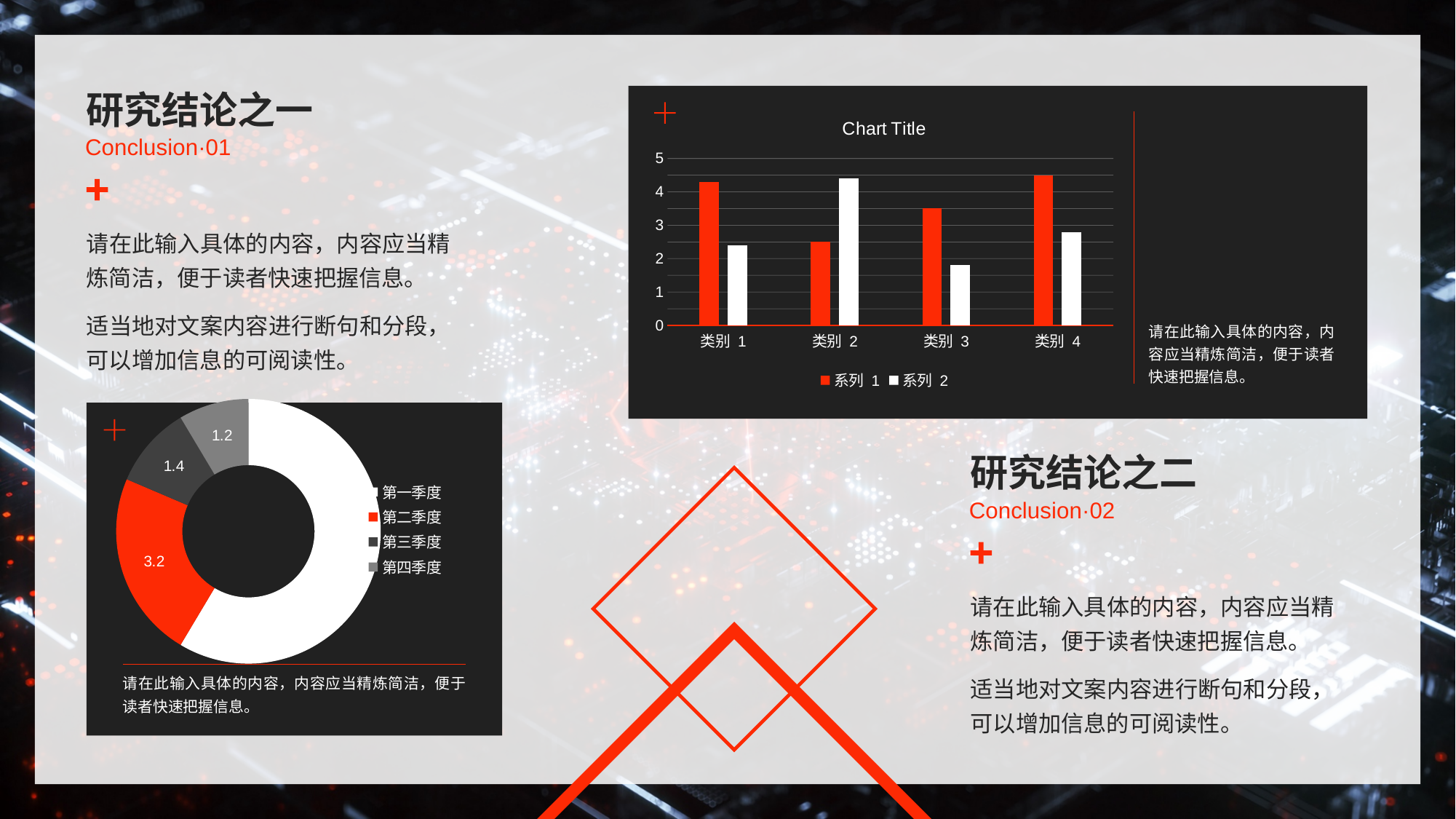

研究结论之一

### Chart:

| Category | 系列 1 | 系列 2 |
|---|---|---|
| 类别 1 | 4.3 | 2.4 |
| 类别 2 | 2.5 | 4.4 |
| 类别 3 | 3.5 | 1.8 |
| 类别 4 | 4.5 | 2.8 |
Conclusion·01

请在此输入具体的内容，内容应当精炼简洁，便于读者快速把握信息。
适当地对文案内容进行断句和分段，可以增加信息的可阅读性。
请在此输入具体的内容，内容应当精炼简洁，便于读者快速把握信息。

### Chart

| Category | 销售额 |
|---|---|
| 第一季度 | 8.2 |
| 第二季度 | 3.2 |
| 第三季度 | 1.4 |
| 第四季度 | 1.2 |

研究结论之二
Conclusion·02

请在此输入具体的内容，内容应当精炼简洁，便于读者快速把握信息。
适当地对文案内容进行断句和分段，可以增加信息的可阅读性。
请在此输入具体的内容，内容应当精炼简洁，便于读者快速把握信息。